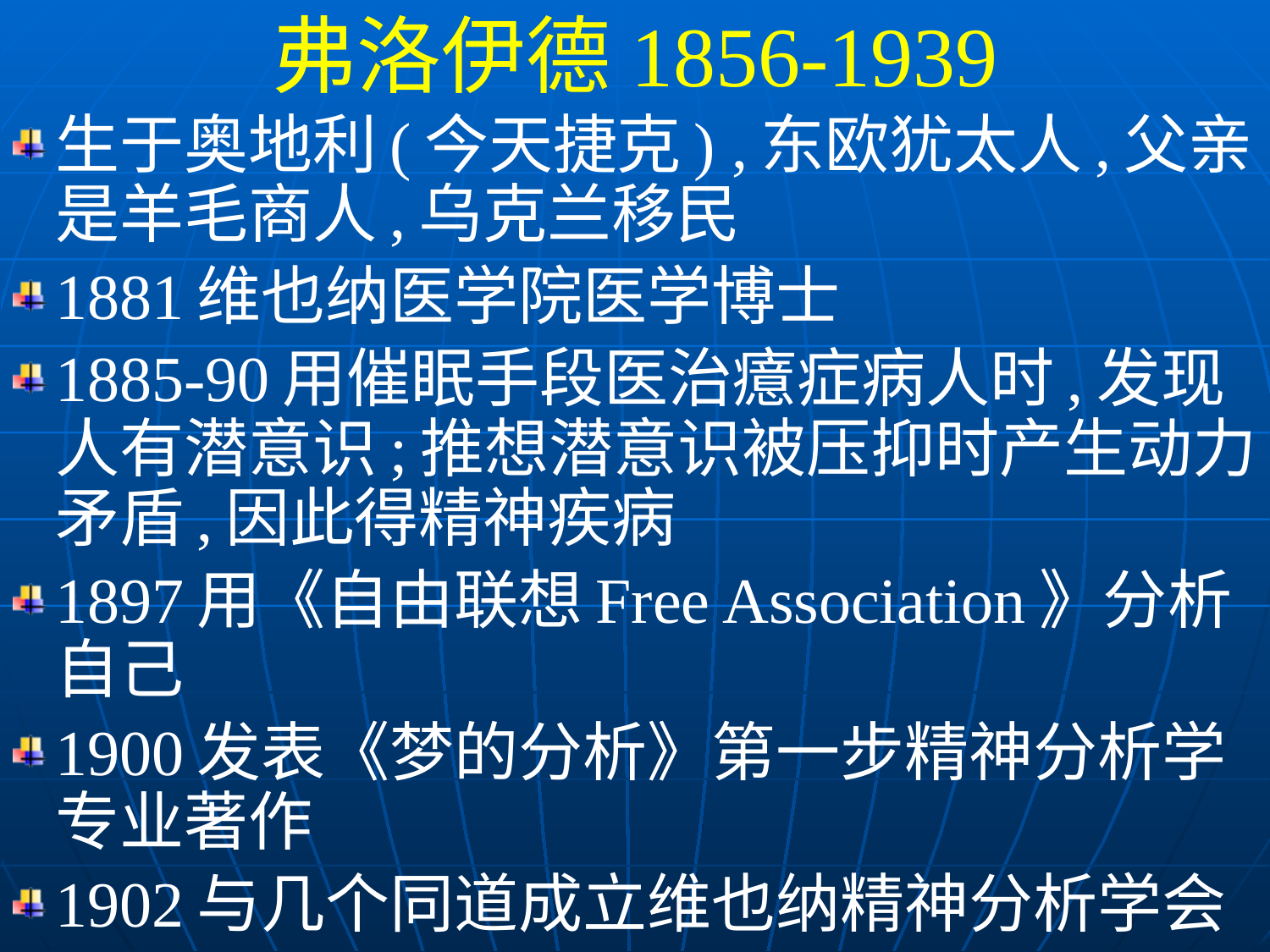

弗洛伊德1856-1939
生于奥地利(今天捷克) ,东欧犹太人,父亲是羊毛商人,乌克兰移民
1881维也纳医学院医学博士
1885-90用催眠手段医治癔症病人时,发现人有潜意识;推想潜意识被压抑时产生动力矛盾,因此得精神疾病
1897用《自由联想Free Association》分析自己
1900发表《梦的分析》第一步精神分析学专业著作
1902与几个同道成立维也纳精神分析学会